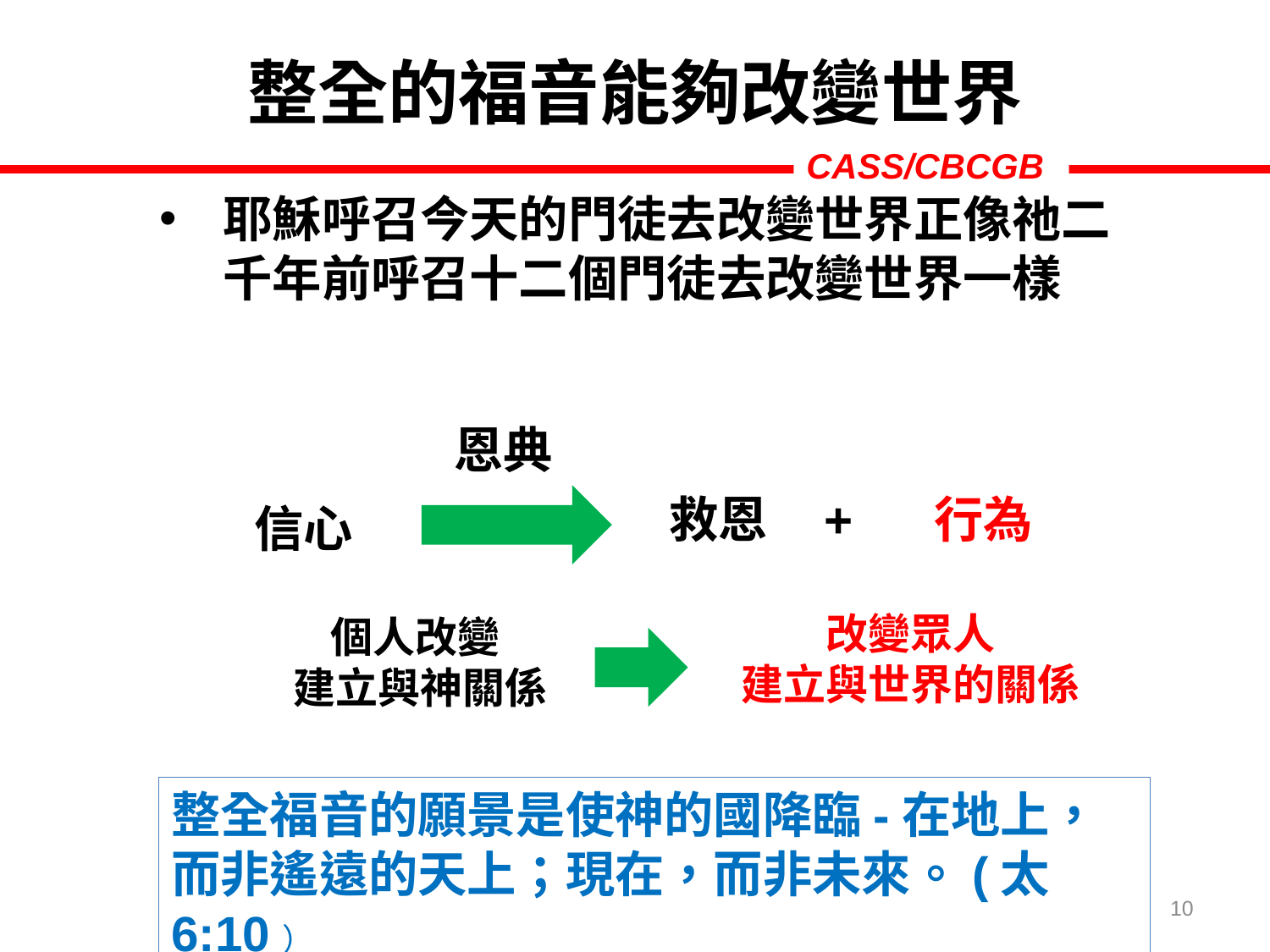

整全的福音能夠改變世界
CASS/CBCGB
耶穌呼召今天的門徒去改變世界正像祂二千年前呼召十二個門徒去改變世界一樣
恩典

救恩    +     行為
信心
改變眾人
建立與世界的關係
個人改變
建立與神關係

整全福音的願景是使神的國降臨-在地上，而非遙遠的天上；現在，而非未來。(太6:10）
10